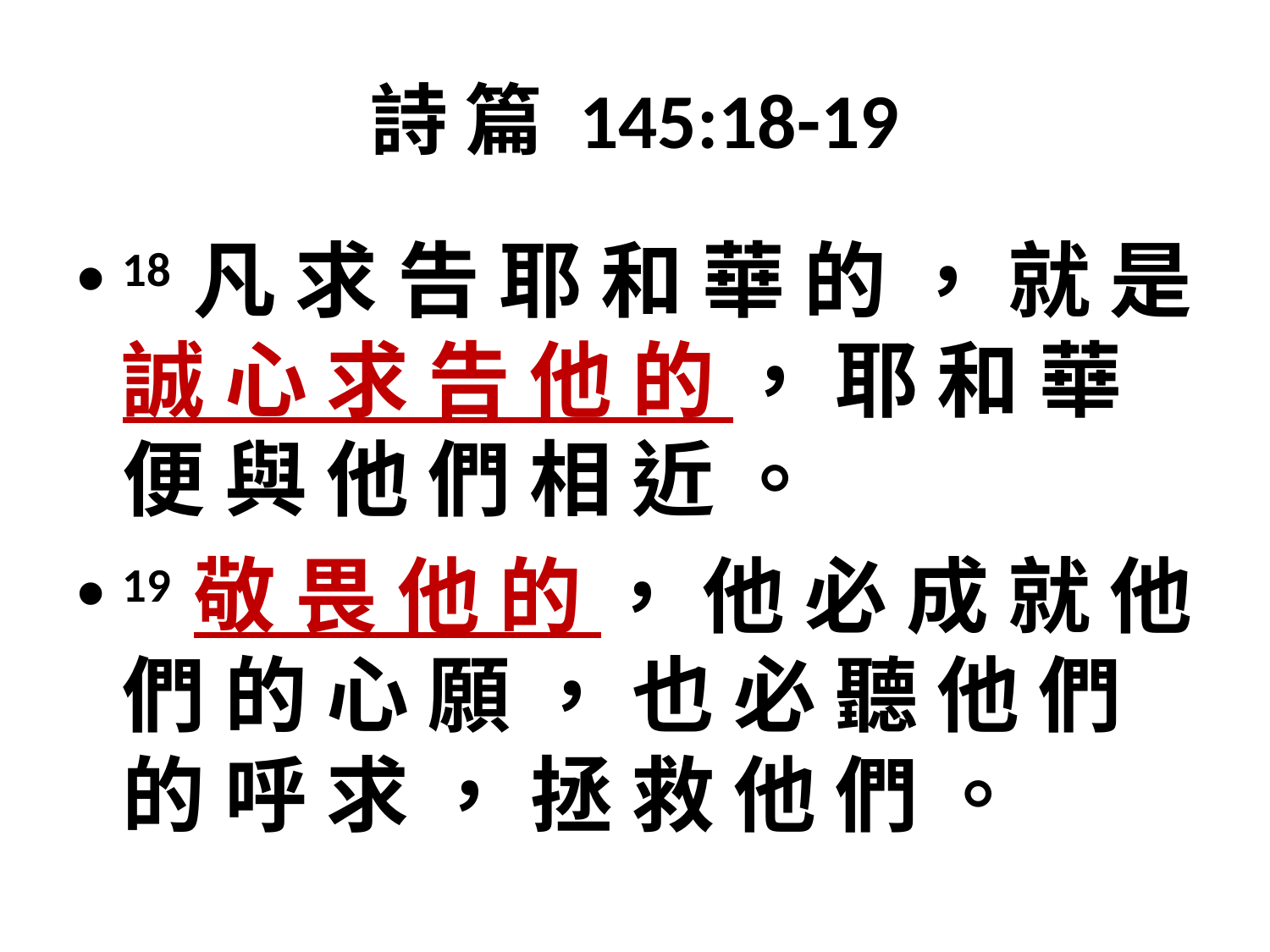

# 詩 篇 145:18-19
18 凡 求 告 耶 和 華 的 ， 就 是 誠 心 求 告 他 的 ， 耶 和 華 便 與 他 們 相 近 。
19 敬 畏 他 的 ， 他 必 成 就 他 們 的 心 願 ， 也 必 聽 他 們 的 呼 求 ， 拯 救 他 們 。